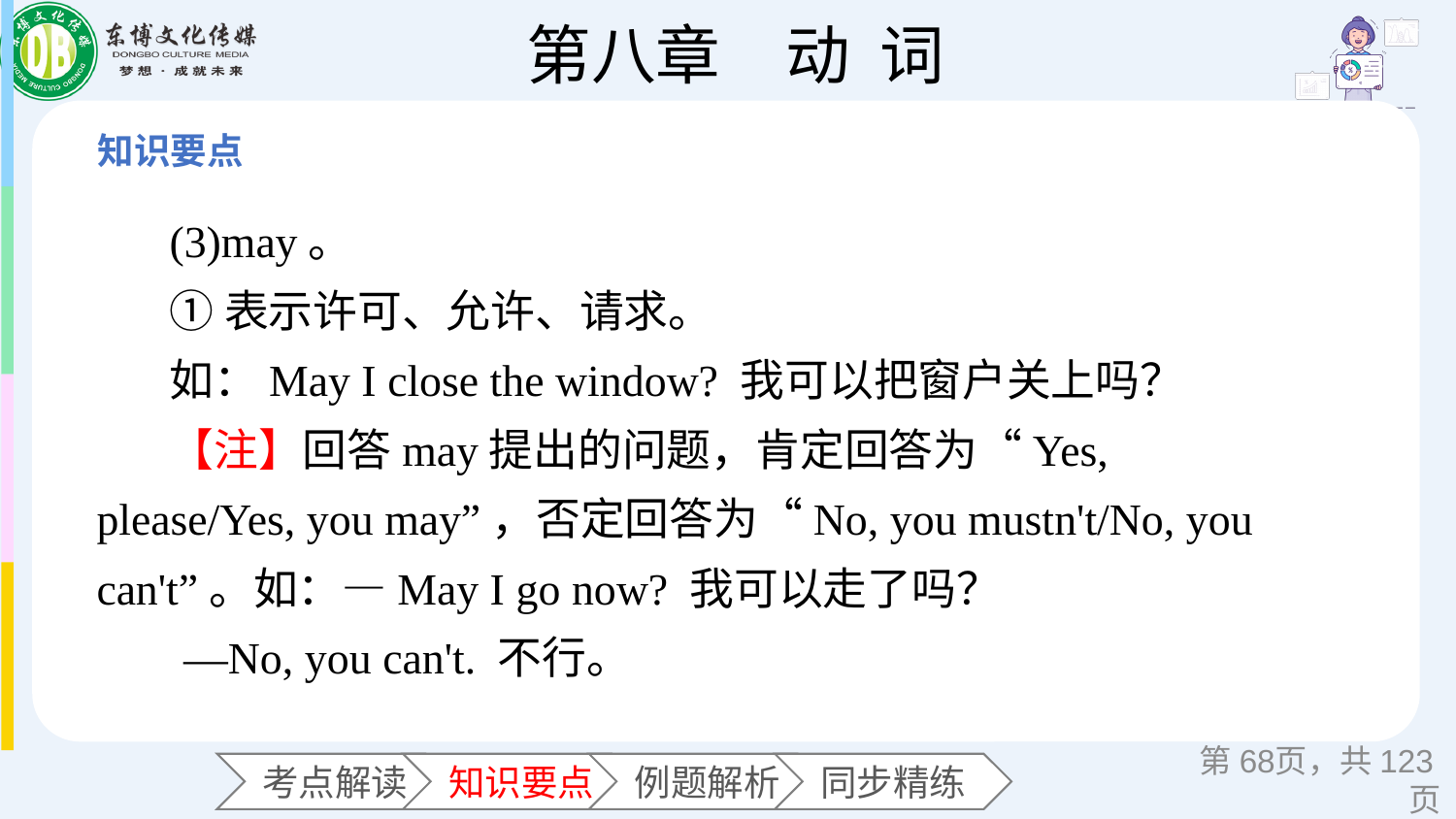

(3)may。
①表示许可、允许、请求。
如：May I close the window? 我可以把窗户关上吗？
【注】回答may提出的问题，肯定回答为“Yes, please/Yes, you may”，否定回答为“No, you mustn't/No, you can't”。如：—May I go now? 我可以走了吗？
—No, you can't. 不行。

第68页，共123页